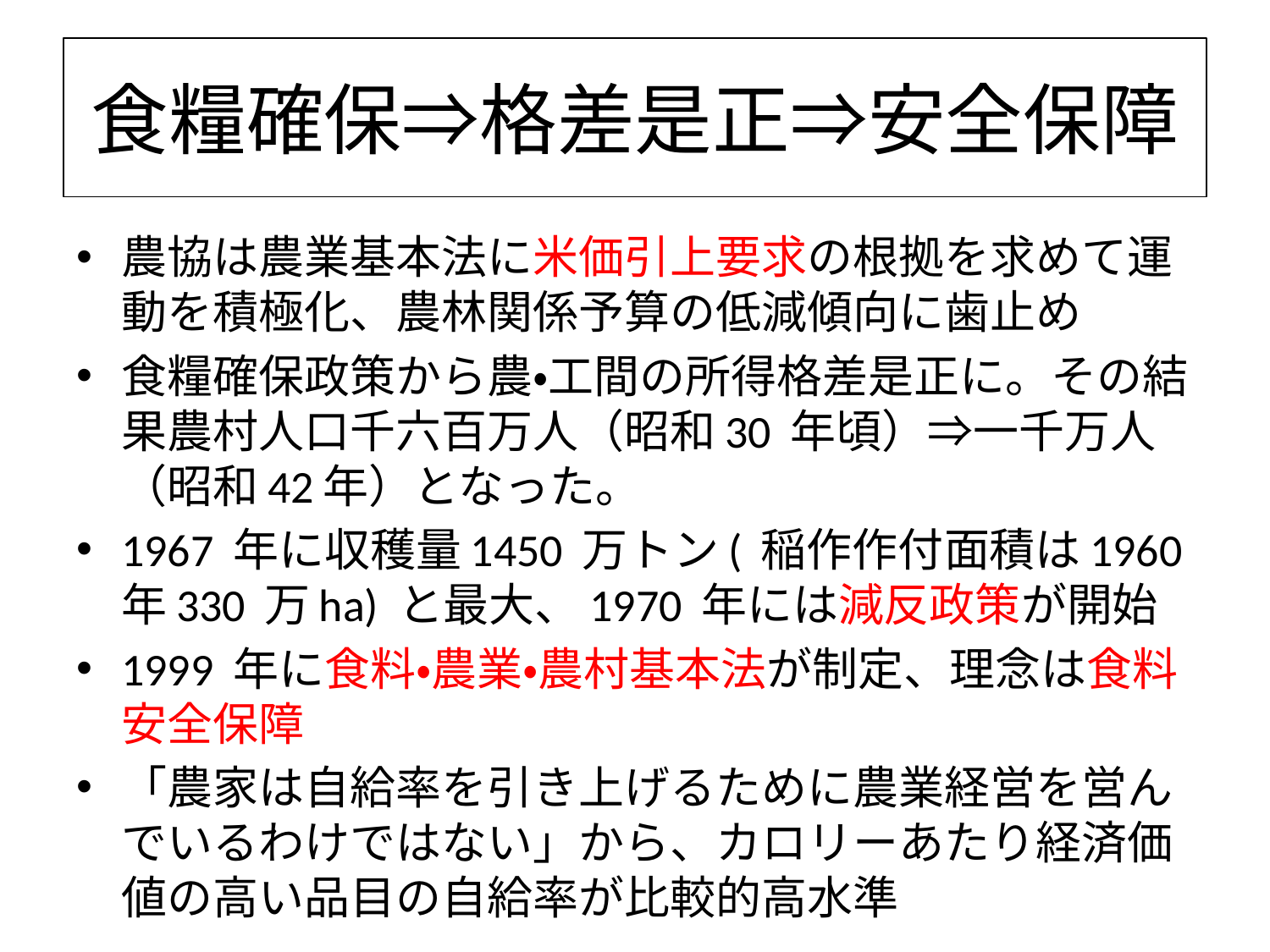

# 食糧確保⇒格差是正⇒安全保障
農協は農業基本法に米価引上要求の根拠を求めて運動を積極化、農林関係予算の低減傾向に歯止め
食糧確保政策から農・工間の所得格差是正に。その結果農村人口千六百万人（昭和30 年頃）⇒一千万人（昭和42年）となった。
1967 年に収穫量1450 万トン( 稲作作付面積は1960 年330 万ha) と最大、1970 年には減反政策が開始
1999 年に食料・農業・農村基本法が制定、理念は食料安全保障
「農家は自給率を引き上げるために農業経営を営んでいるわけではない」から、カロリーあたり経済価値の高い品目の自給率が比較的高水準